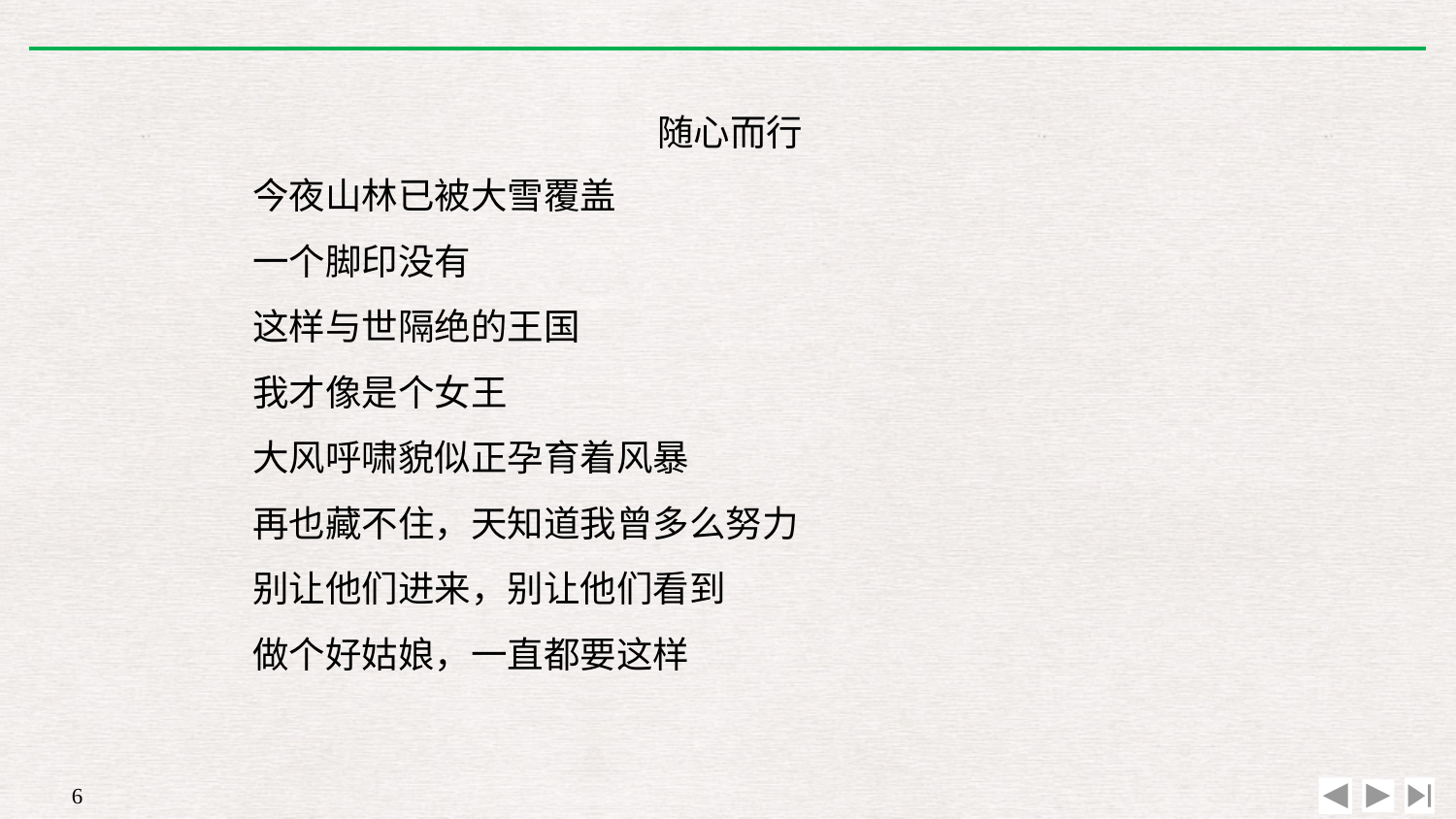

随心而行
今夜山林已被大雪覆盖
一个脚印没有
这样与世隔绝的王国
我才像是个女王
大风呼啸貌似正孕育着风暴
再也藏不住，天知道我曾多么努力
别让他们进来，别让他们看到
做个好姑娘，一直都要这样